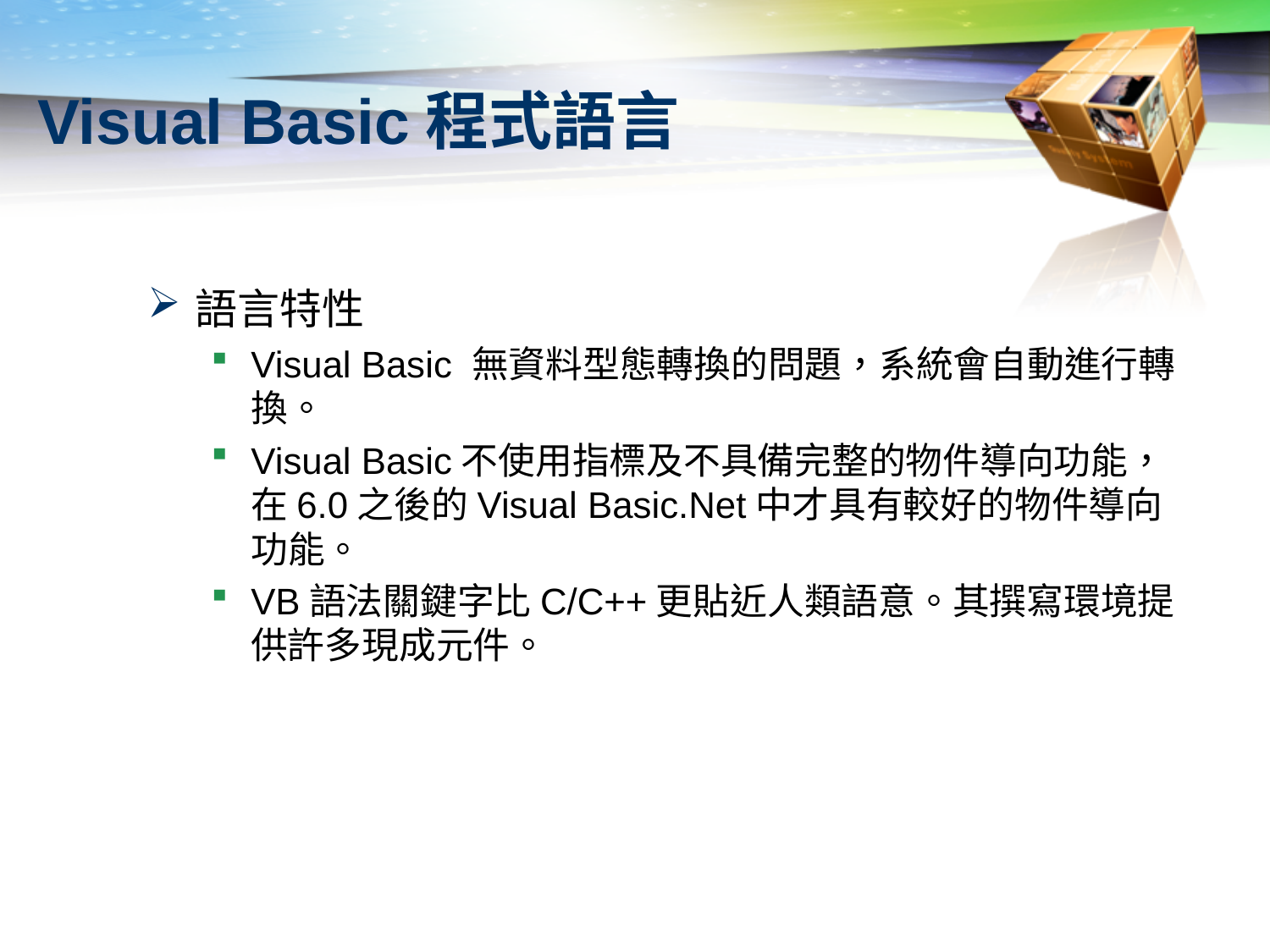

# Visual Basic程式語言
語言特性
Visual Basic 無資料型態轉換的問題，系統會自動進行轉換。
Visual Basic不使用指標及不具備完整的物件導向功能，在6.0之後的Visual Basic.Net中才具有較好的物件導向功能。
VB語法關鍵字比C/C++更貼近人類語意。其撰寫環境提供許多現成元件。